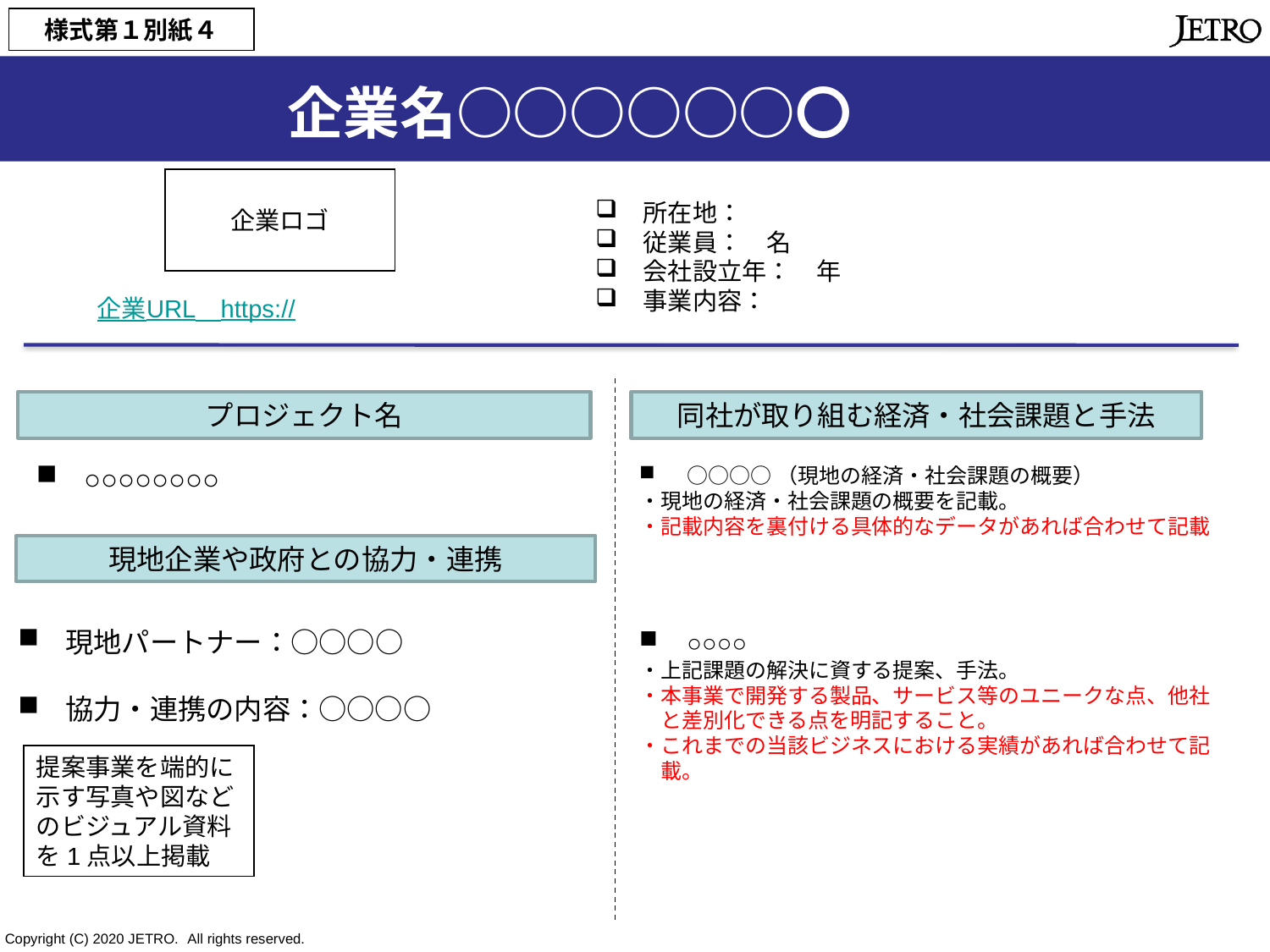

様式第１別紙４
# 企業名○○○○○○〇

企業ロゴ

所在地：
従業員：　名
会社設立年：　年
事業内容：
企業URL　https://

プロジェクト名
同社が取り組む経済・社会課題と手法
○○○○○○○○
○○○○（現地の経済・社会課題の概要）
・現地の経済・社会課題の概要を記載。
・記載内容を裏付ける具体的なデータがあれば合わせて記載

○○○○
・上記課題の解決に資する提案、手法。
・本事業で開発する製品、サービス等のユニークな点、他社
　と差別化できる点を明記すること。
・これまでの当該ビジネスにおける実績があれば合わせて記
　載。

現地企業や政府との協力・連携
現地パートナー：○○○○

協力・連携の内容：○○○○
提案事業を端的に示す写真や図などのビジュアル資料を1点以上掲載